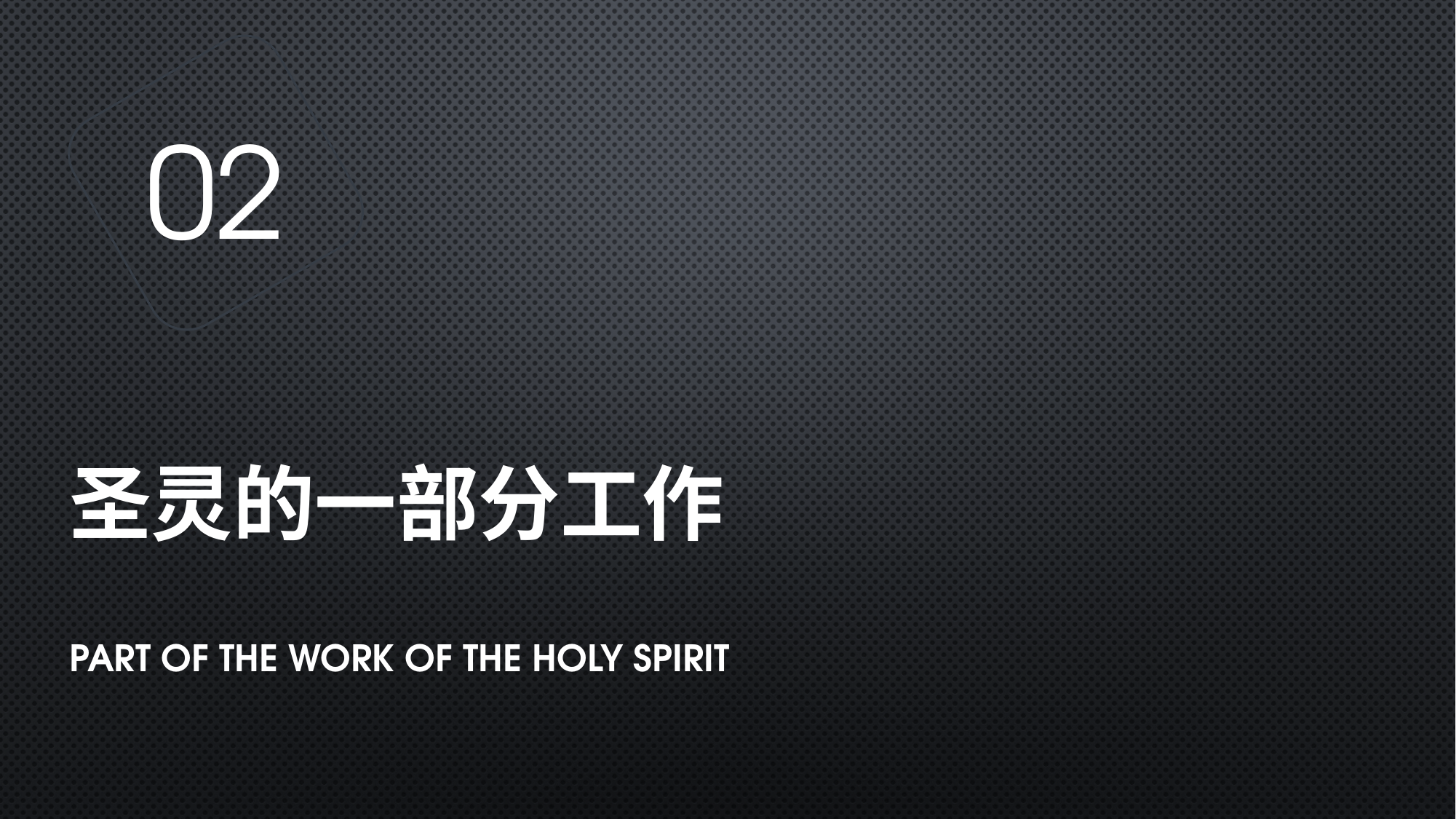

02
# 圣灵的一部分工作
Part of the work of the Holy Spirit